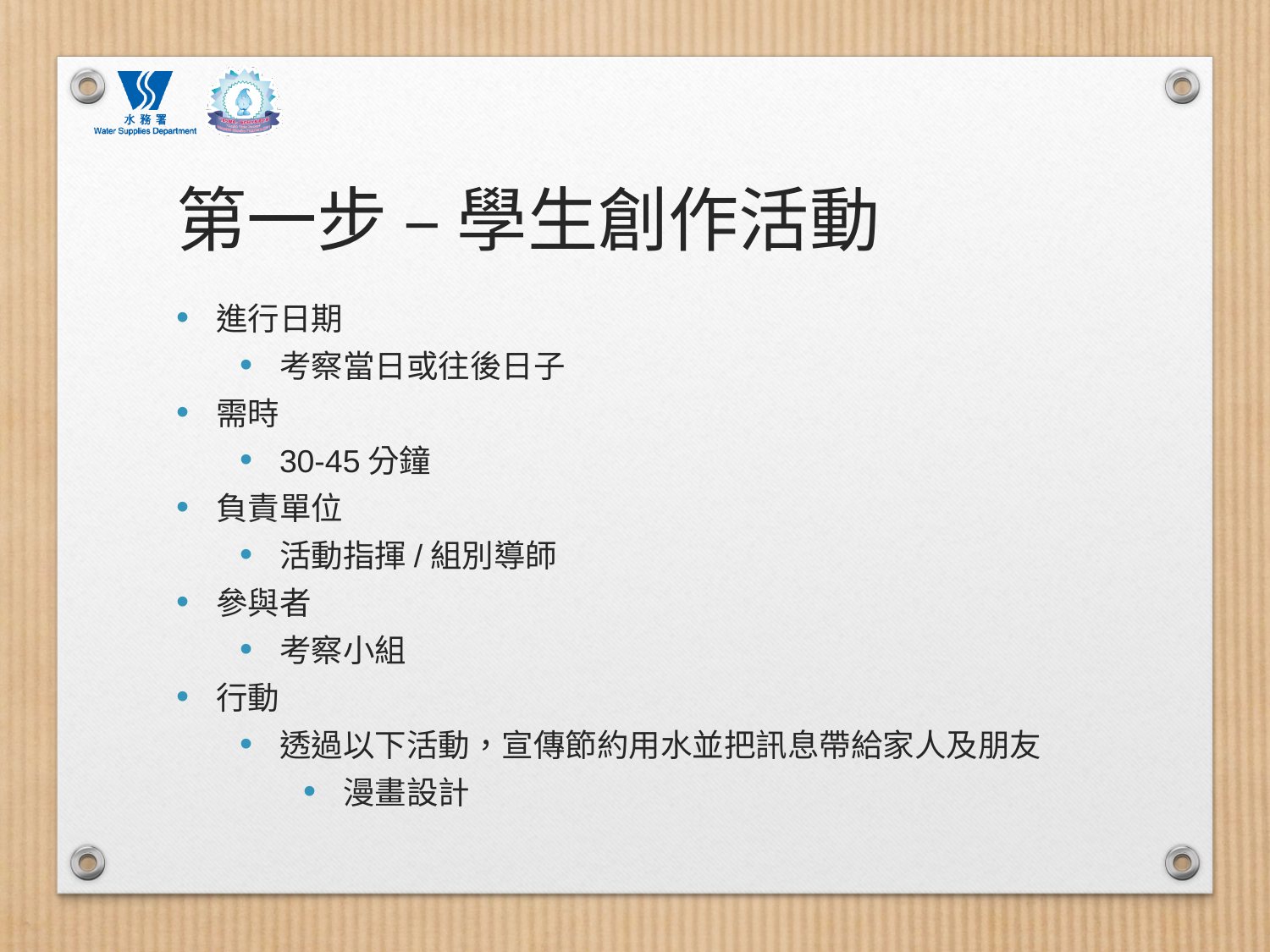

# 第一步 – 學生創作活動
進行日期
考察當日或往後日子
需時
30-45分鐘
負責單位
活動指揮/組別導師
參與者
考察小組
行動
透過以下活動，宣傳節約用水並把訊息帶給家人及朋友
漫畫設計